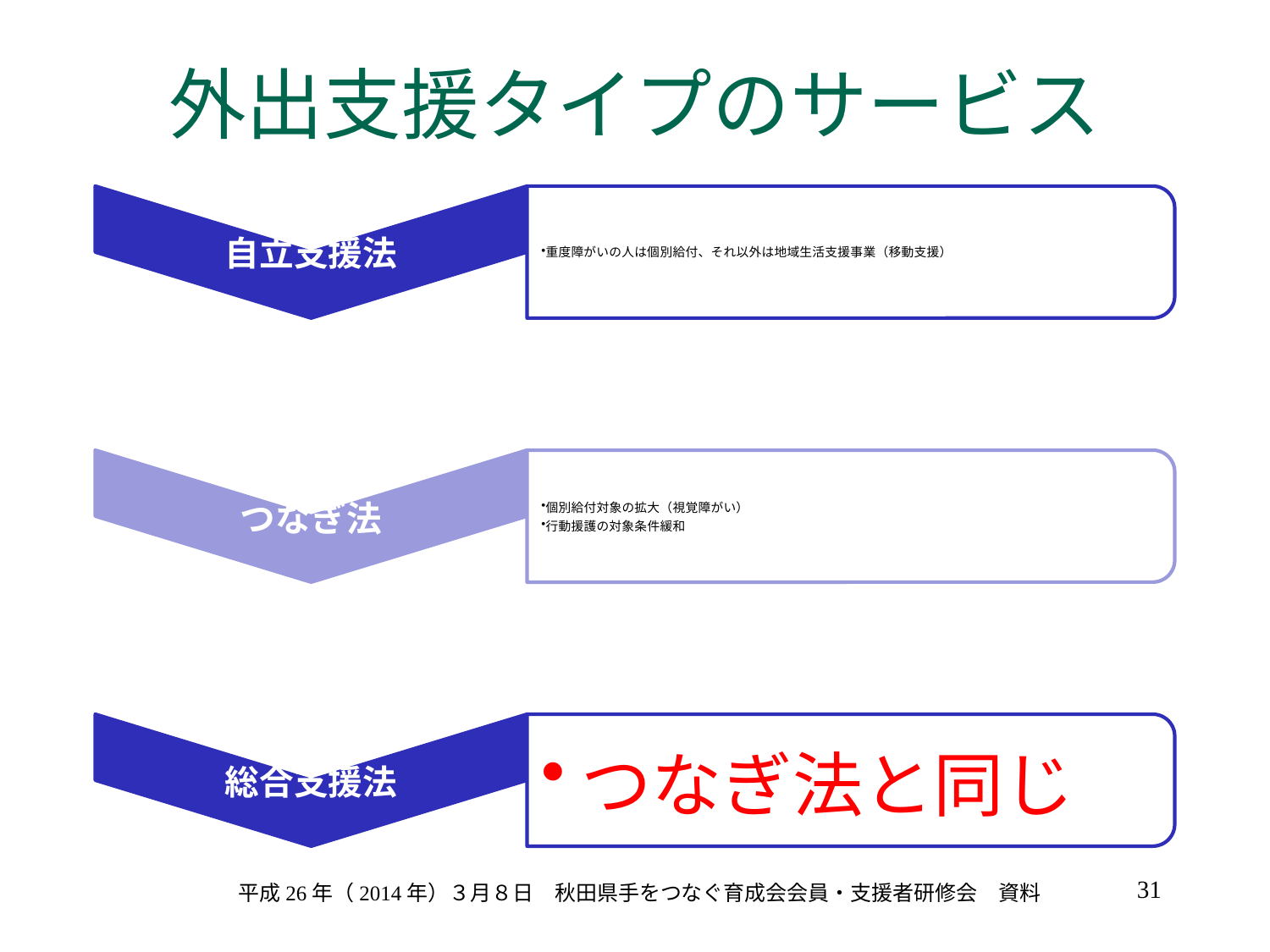

# 外出支援タイプのサービス
自立支援法
重度障がいの人は個別給付、それ以外は地域生活支援事業（移動支援）
つなぎ法
個別給付対象の拡大（視覚障がい）
総合支援法
つなぎ法と同じ
行動援護の対象条件緩和
31